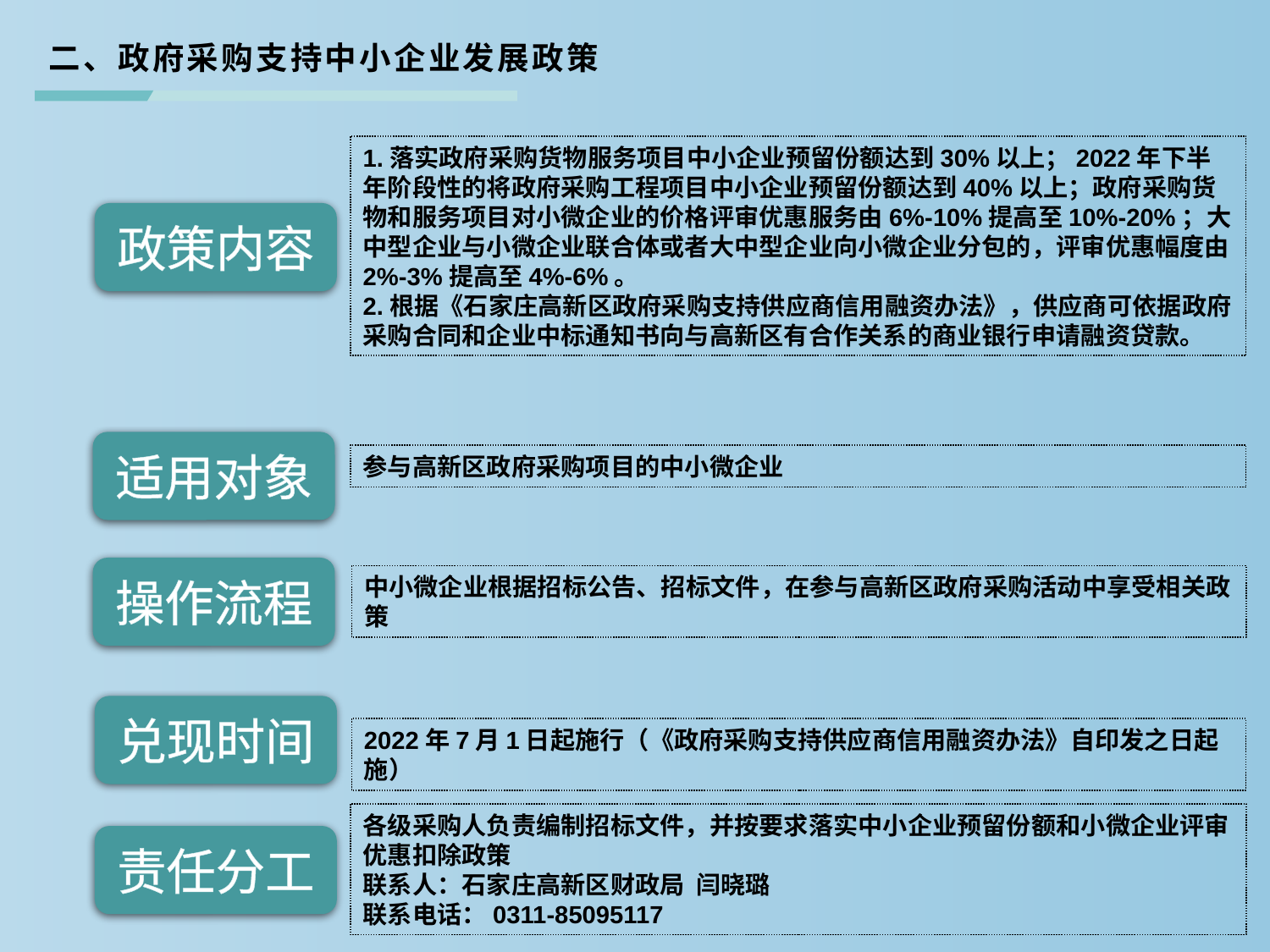

二、政府采购支持中小企业发展政策

1.落实政府采购货物服务项目中小企业预留份额达到30%以上；2022年下半年阶段性的将政府采购工程项目中小企业预留份额达到40%以上；政府采购货物和服务项目对小微企业的价格评审优惠服务由6%-10%提高至10%-20%；大中型企业与小微企业联合体或者大中型企业向小微企业分包的，评审优惠幅度由2%-3%提高至4%-6%。
2.根据《石家庄高新区政府采购支持供应商信用融资办法》，供应商可依据政府采购合同和企业中标通知书向与高新区有合作关系的商业银行申请融资贷款。
政策内容
适用对象
参与高新区政府采购项目的中小微企业
操作流程
中小微企业根据招标公告、招标文件，在参与高新区政府采购活动中享受相关政策
兑现时间
2022年7月1日起施行（《政府采购支持供应商信用融资办法》自印发之日起施）
各级采购人负责编制招标文件，并按要求落实中小企业预留份额和小微企业评审优惠扣除政策
联系人：石家庄高新区财政局  闫晓璐
联系电话：0311-85095117
责任分工